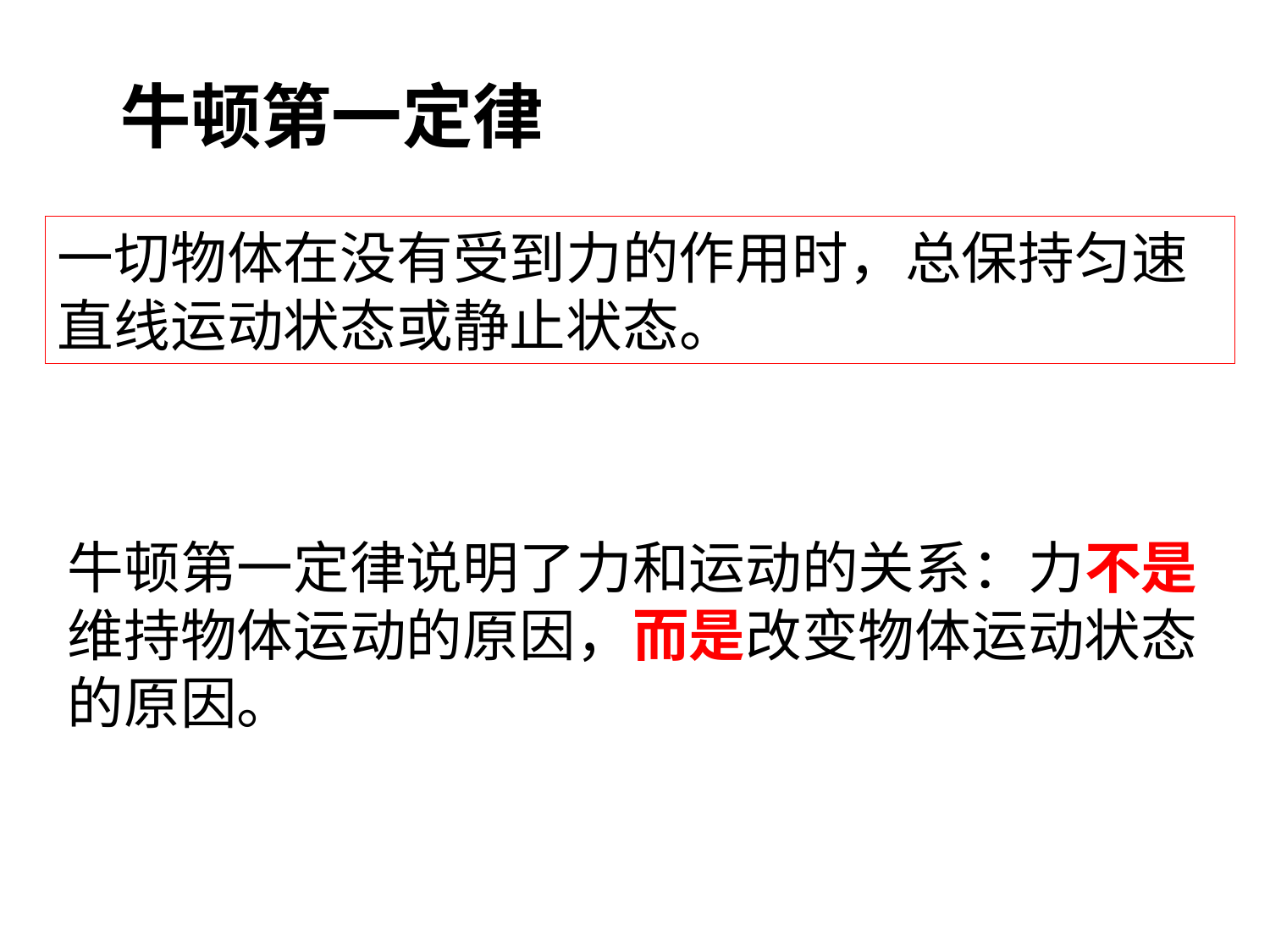

牛顿第一定律
一切物体在没有受到力的作用时，总保持匀速直线运动状态或静止状态。
牛顿第一定律说明了力和运动的关系：力不是维持物体运动的原因，而是改变物体运动状态的原因。